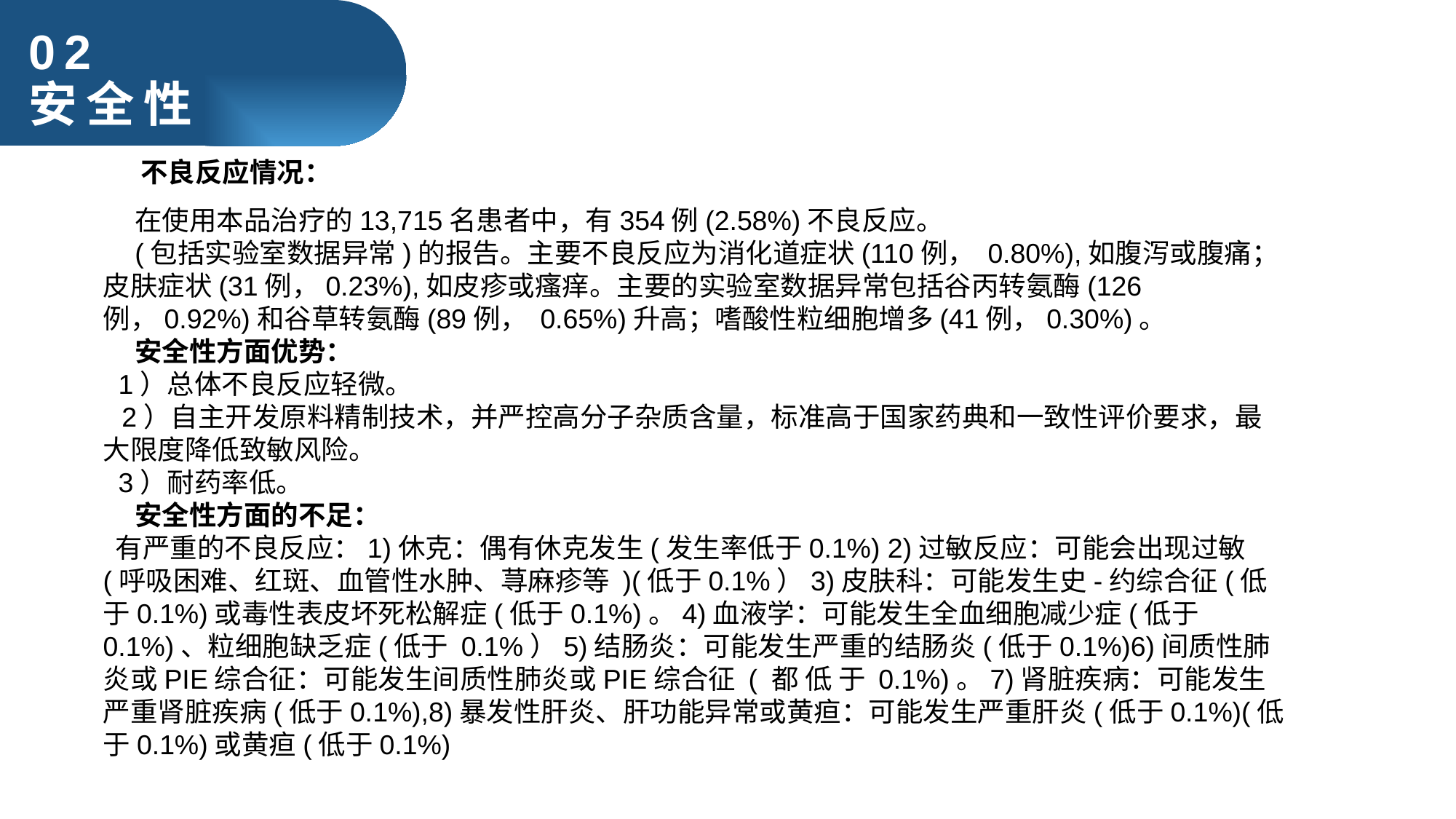

02
安全性
不良反应情况：
在使用本品治疗的13,715名患者中，有354例(2.58%)不良反应。
(包括实验室数据异常)的报告。主要不良反应为消化道症状(110例， 0.80%),如腹泻或腹痛；皮肤症状(31例，0.23%),如皮疹或瘙痒。主要的实验室数据异常包括谷丙转氨酶(126例，0.92%)和谷草转氨酶(89例， 0.65%)升高；嗜酸性粒细胞增多(41例，0.30%)。
安全性方面优势：
  1）总体不良反应轻微。
  2）自主开发原料精制技术，并严控高分子杂质含量，标准高于国家药典和一致性评价要求，最大限度降低致敏风险。
  3）耐药率低。
安全性方面的不足：
  有严重的不良反应：1)休克：偶有休克发生(发生率低于0.1%) 2)过敏反应：可能会出现过敏(呼吸困难、红斑、血管性水肿、荨麻疹等 )(低于0.1%）3)皮肤科：可能发生史-约综合征(低于0.1%)或毒性表皮坏死松解症(低于0.1%)。4)血液学：可能发生全血细胞减少症(低于0.1%)、粒细胞缺乏症(低于 0.1%）5)结肠炎：可能发生严重的结肠炎(低于0.1%)6)间质性肺炎或PIE综合征：可能发生间质性肺炎或PIE综合征 ( 都 低 于 0.1%)。7)肾脏疾病：可能发生严重肾脏疾病(低于0.1%),8)暴发性肝炎、肝功能异常或黄疸：可能发生严重肝炎(低于0.1%)(低于0.1%)或黄疸(低于0.1%)